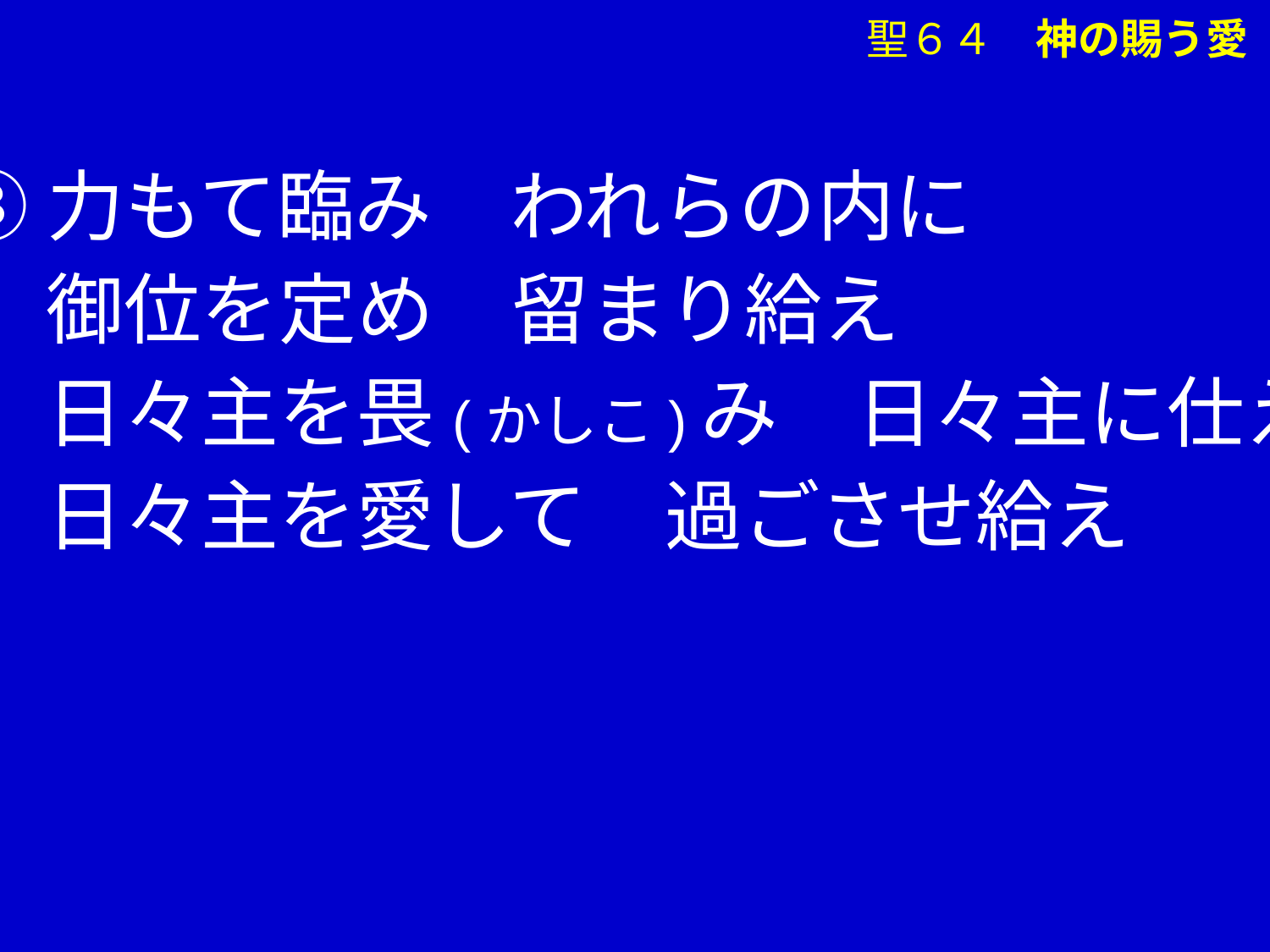

聖６４　神の賜う愛
③力もて臨み　われらの内に
　 御位を定め　留まり給え
　 日々主を畏(かしこ)み　日々主に仕え
　 日々主を愛して　過ごさせ給え